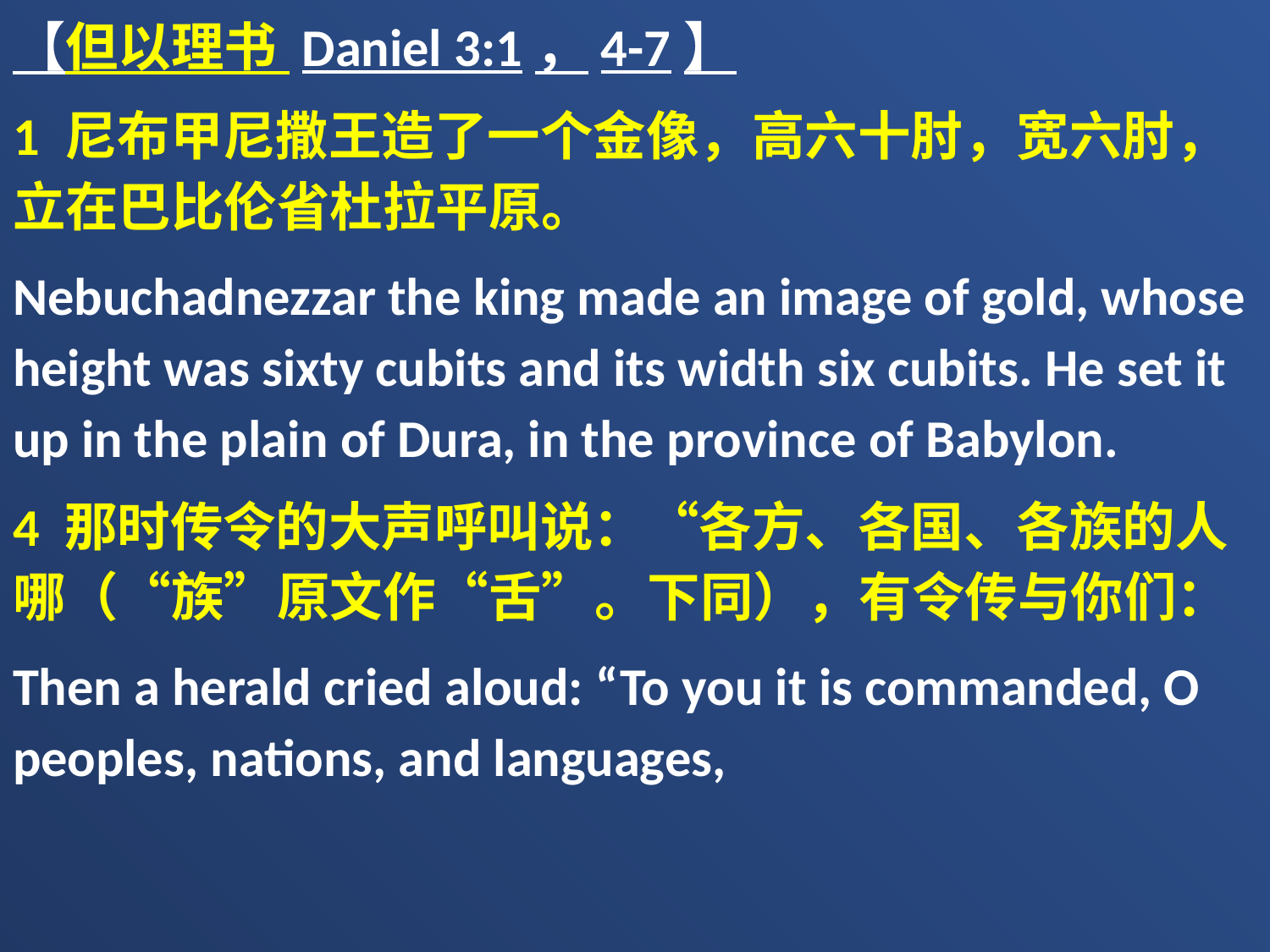

【但以理书 Daniel 3:1，4-7】
1 尼布甲尼撒王造了一个金像，高六十肘，宽六肘，立在巴比伦省杜拉平原。
Nebuchadnezzar the king made an image of gold, whose height was sixty cubits and its width six cubits. He set it up in the plain of Dura, in the province of Babylon.
4 那时传令的大声呼叫说：“各方、各国、各族的人哪（“族”原文作“舌”。下同），有令传与你们：
Then a herald cried aloud: “To you it is commanded, O peoples, nations, and languages,